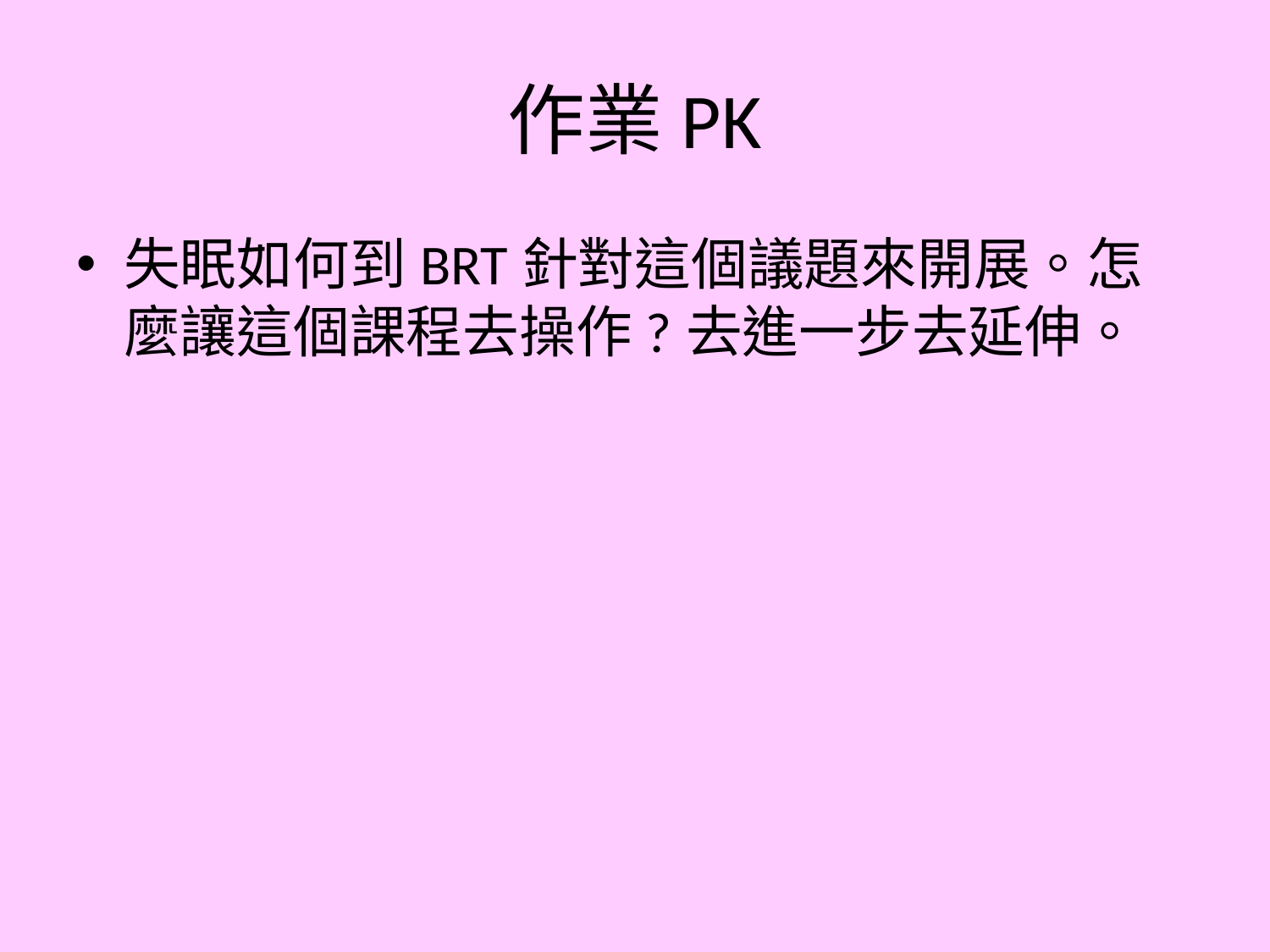

# 作業PK
失眠如何到BRT針對這個議題來開展。怎麼讓這個課程去操作?去進一步去延伸。